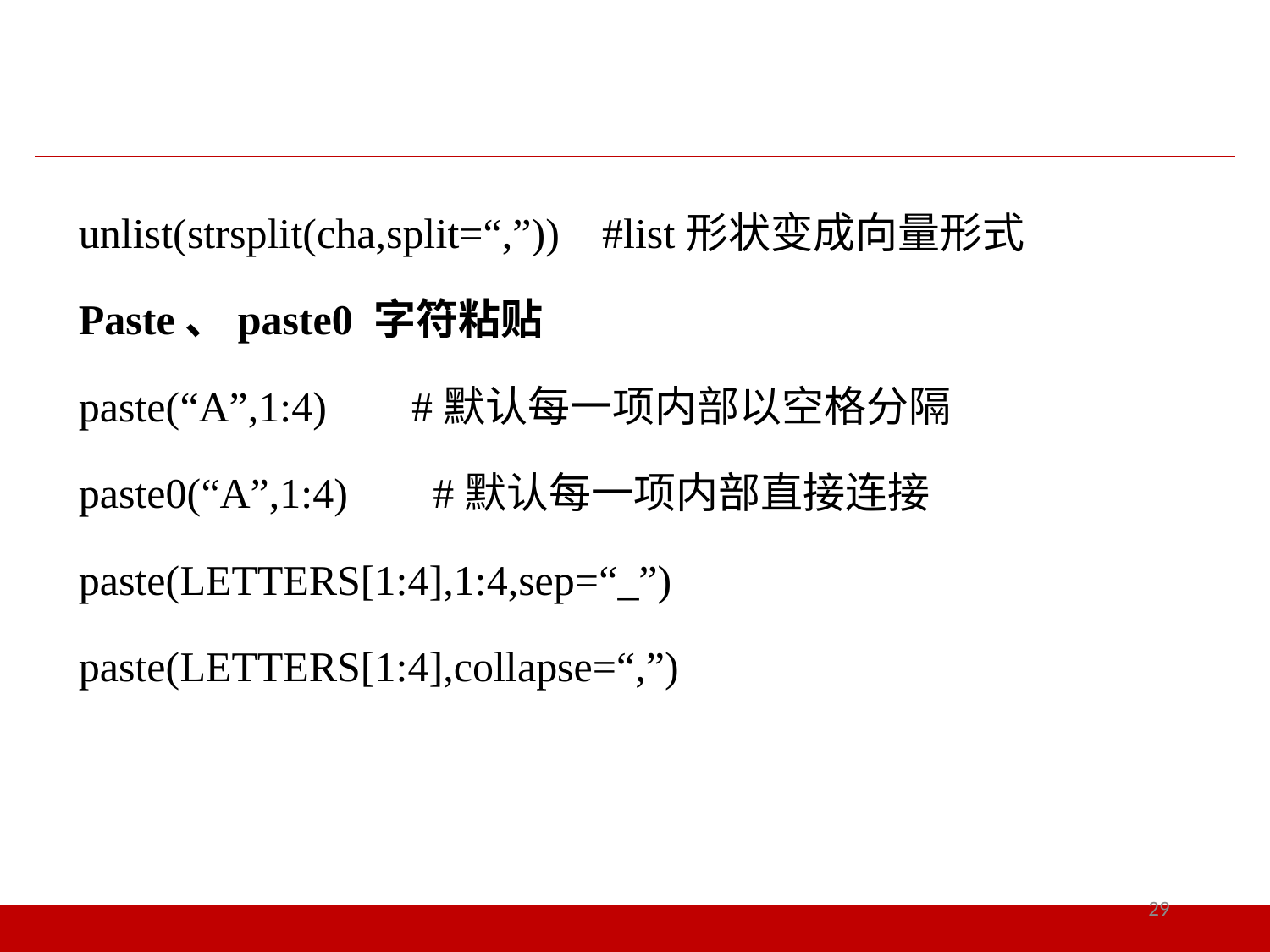

#
unlist(strsplit(cha,split=“,”))    #list形状变成向量形式
Paste、paste0 字符粘贴
paste(“A”,1:4)        #默认每一项内部以空格分隔
paste0(“A”,1:4)        #默认每一项内部直接连接
paste(LETTERS[1:4],1:4,sep=“_”)
paste(LETTERS[1:4],collapse=“,”)

29